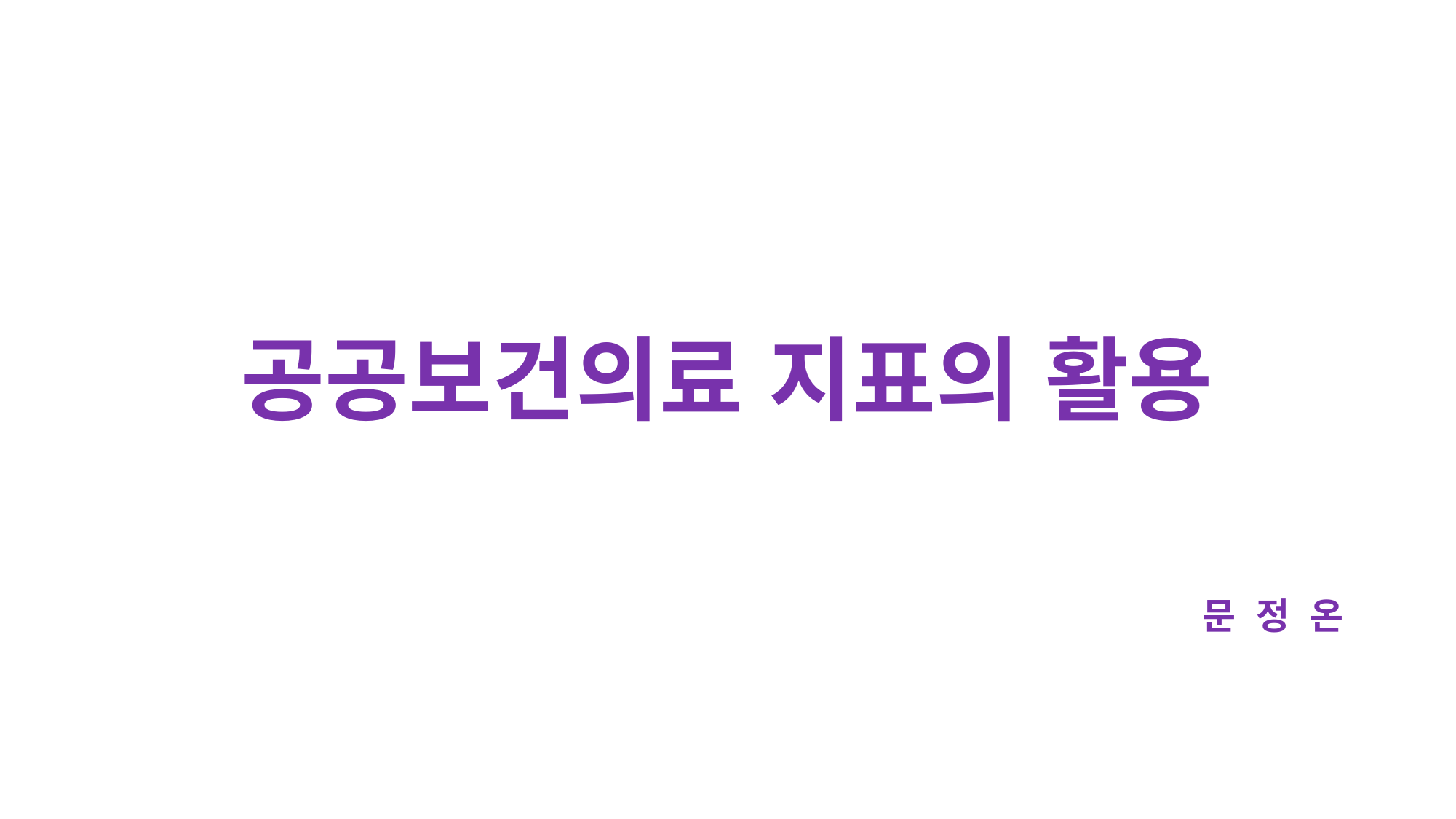

# 공공보건의료 지표의 활용
문  정  온